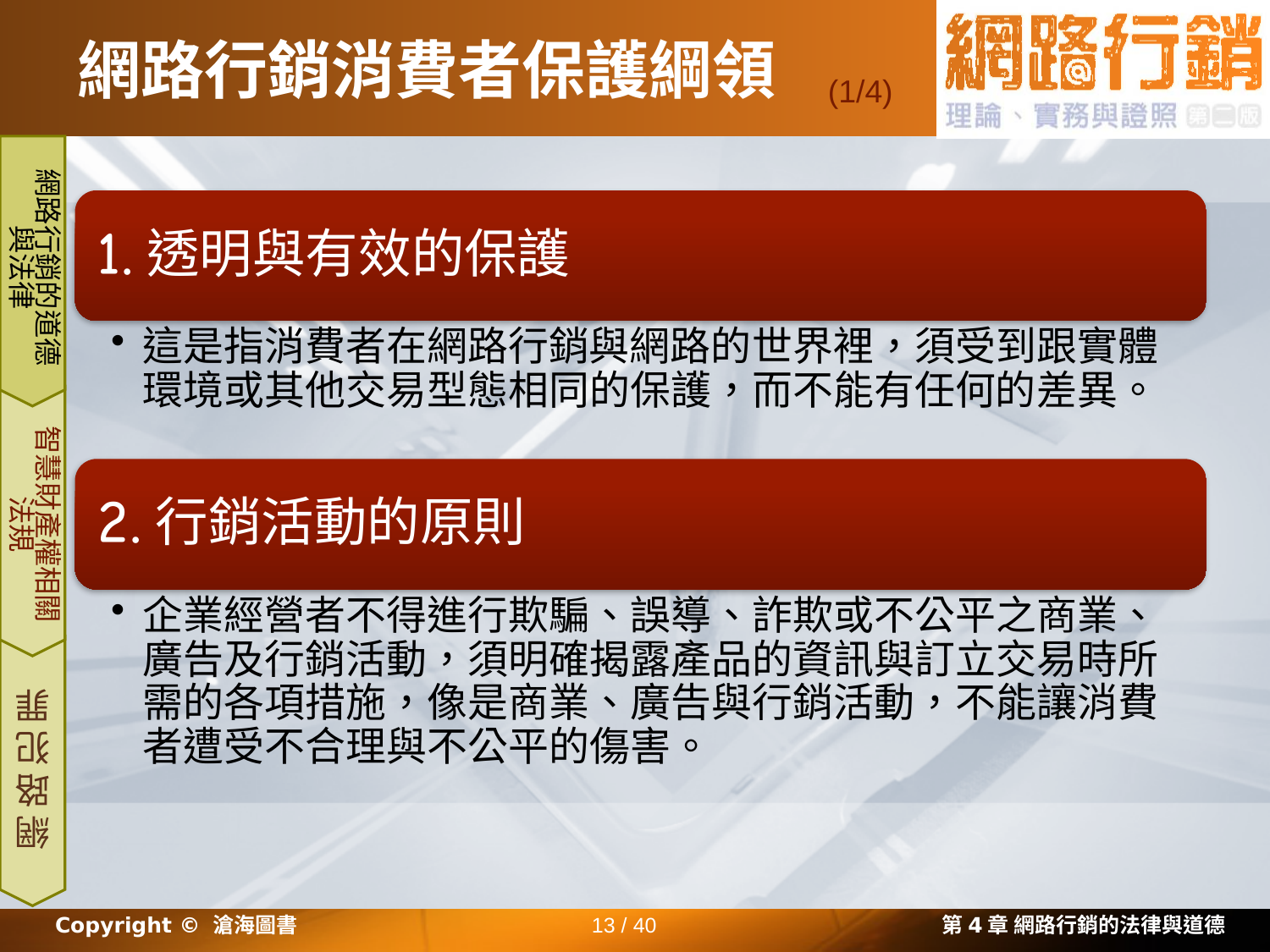

# 網路行銷消費者保護綱領
(1/4)
網路行銷的道德與法律
1.透明與有效的保護
這是指消費者在網路行銷與網路的世界裡，須受到跟實體環境或其他交易型態相同的保護，而不能有任何的差異。
2.行銷活動的原則
企業經營者不得進行欺騙、誤導、詐欺或不公平之商業、廣告及行銷活動，須明確揭露產品的資訊與訂立交易時所需的各項措施，像是商業、廣告與行銷活動，不能讓消費者遭受不合理與不公平的傷害。

智慧財產權相關法規

網路犯罪
Copyright © 滄海圖書
13 / 40
第4章 網路行銷的法律與道德